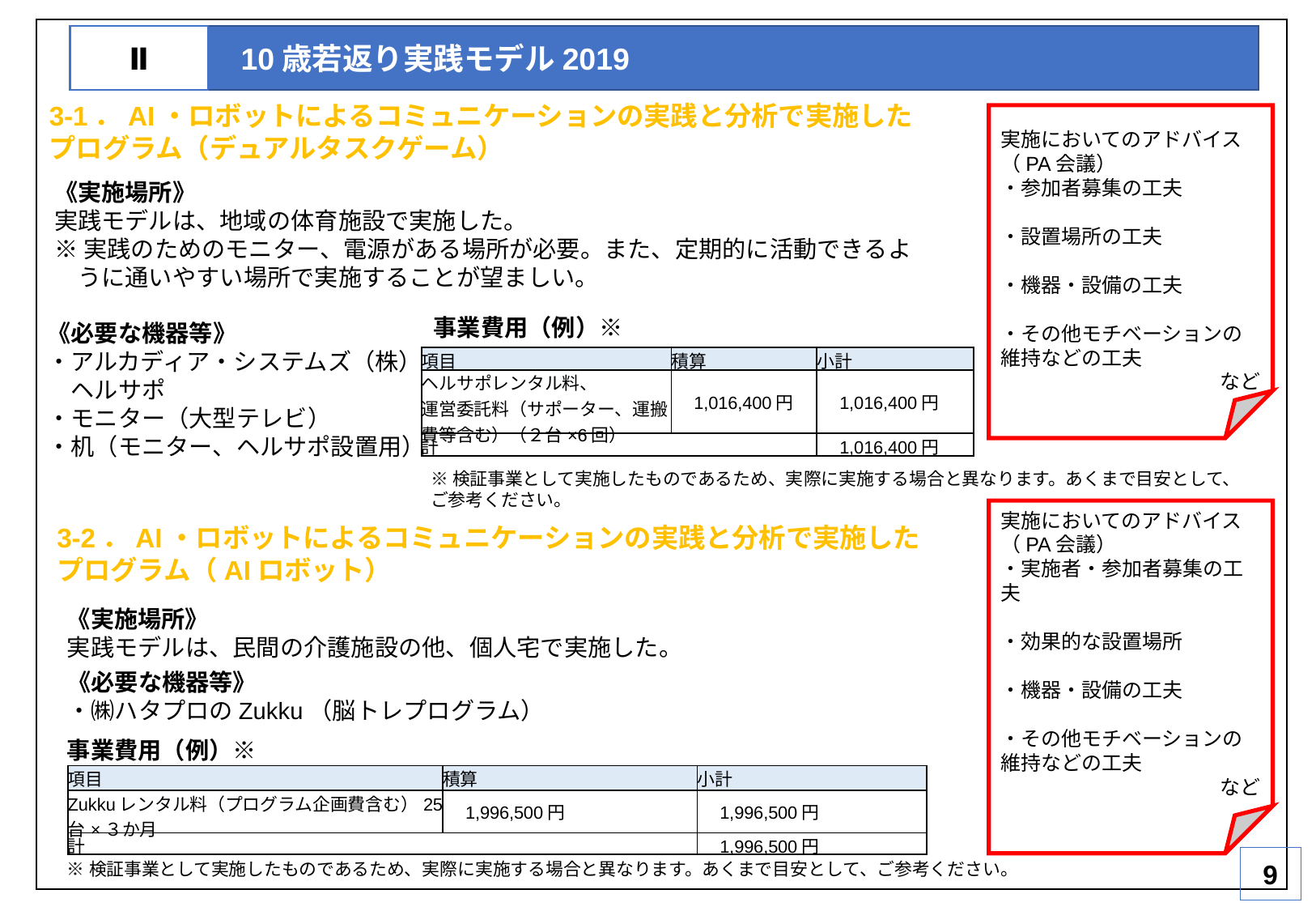

10歳若返り実践モデル2019
Ⅱ
3-1．AI・ロボットによるコミュニケーションの実践と分析で実施したプログラム（デュアルタスクゲーム）

実施においてのアドバイス（PA会議）
・参加者募集の工夫

・設置場所の工夫

・機器・設備の工夫

・その他モチベーションの維持などの工夫
など
《実施場所》
実践モデルは、地域の体育施設で実施した。
※実践のためのモニター、電源がある場所が必要。また、定期的に活動できるよ
　うに通いやすい場所で実施することが望ましい。

事業費用（例）※
《必要な機器等》
・アルカディア・システムズ（株）
　ヘルサポ
・モニター（大型テレビ）
・机（モニター、ヘルサポ設置用）
| 項目 | 積算 | 小計 |
| --- | --- | --- |
| ヘルサポレンタル料、 運営委託料（サポーター、運搬費等含む）（２台×6回） | 1,016,400円 | 1,016,400円 |
| 計 |  | 1,016,400円 |
※検証事業として実施したものであるため、実際に実施する場合と異なります。あくまで目安として、ご参考ください。
実施においてのアドバイス（PA会議）
・実施者・参加者募集の工夫

・効果的な設置場所

・機器・設備の工夫

・その他モチベーションの維持などの工夫
など
3-2．AI・ロボットによるコミュニケーションの実践と分析で実施したプログラム（AIロボット）
《実施場所》
実践モデルは、民間の介護施設の他、個人宅で実施した。
《必要な機器等》
・㈱ハタプロのZukku（脳トレプログラム）
事業費用（例）※
| 項目 | 積算 | 小計 |
| --- | --- | --- |
| Zukkuレンタル料（プログラム企画費含む）25台×３か月 | 1,996,500円 | 1,996,500円 |
| 計 |  | 1,996,500円 |
9
※検証事業として実施したものであるため、実際に実施する場合と異なります。あくまで目安として、ご参考ください。